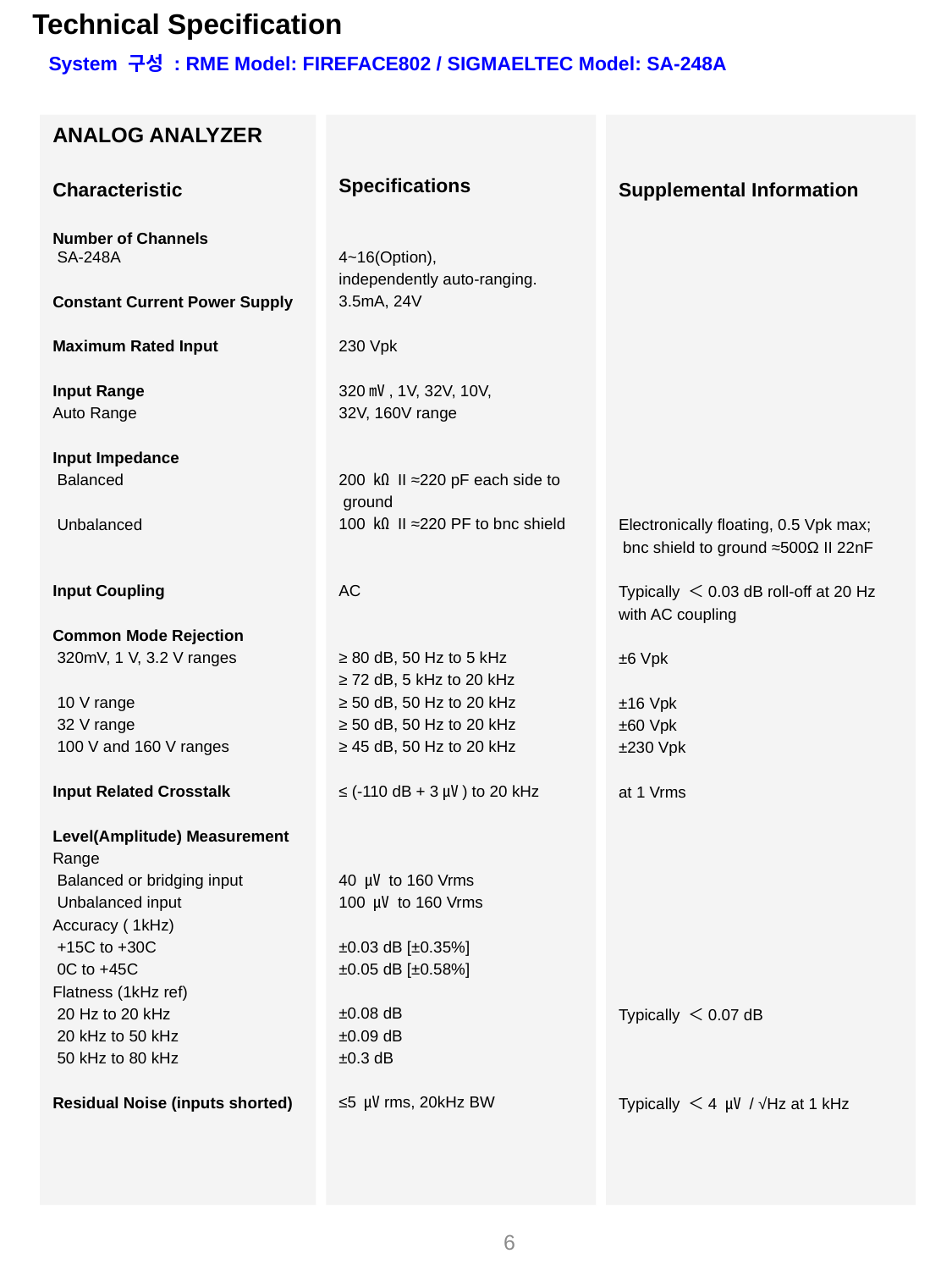

Technical Specification
System 구성 : RME Model: FIREFACE802 / SIGMAELTEC Model: SA-248A
ANALOG ANALYZER

Characteristic

Number of Channels
 SA-248A

Constant Current Power Supply

Maximum Rated Input

Input Range
Auto Range

Input Impedance
 Balanced

 Unbalanced

Input Coupling

Common Mode Rejection
 320mV, 1 V, 3.2 V ranges

 10 V range
 32 V range
 100 V and 160 V ranges

Input Related Crosstalk

Level(Amplitude) Measurement
Range
 Balanced or bridging input
 Unbalanced input
Accuracy ( 1kHz)
 +15C to +30C
 0C to +45C
Flatness (1kHz ref)
 20 Hz to 20 kHz
 20 kHz to 50 kHz
 50 kHz to 80 kHz

Residual Noise (inputs shorted)

Specifications

4~16(Option),
independently auto-ranging.
3.5mA, 24V

230 Vpk

320㎷, 1V, 32V, 10V,
32V, 160V range

200 ㏀ II ≈220 pF each side to
 ground
100 ㏀ II ≈220 PF to bnc shield

AC

≥ 80 dB, 50 Hz to 5 kHz
≥ 72 dB, 5 kHz to 20 kHz
≥ 50 dB, 50 Hz to 20 kHz
≥ 50 dB, 50 Hz to 20 kHz
≥ 45 dB, 50 Hz to 20 kHz

≤ (-110 dB + 3㎶) to 20 kHz

40 ㎶ to 160 Vrms
100 ㎶ to 160 Vrms

±0.03 dB [±0.35%]
±0.05 dB [±0.58%]

±0.08 dB
±0.09 dB
±0.3 dB

≤5 ㎶rms, 20kHz BW

Supplemental Information

Electronically floating, 0.5 Vpk max;
 bnc shield to ground ≈500Ω II 22nF

Typically ＜0.03 dB roll-off at 20 Hz
with AC coupling

±6 Vpk

±16 Vpk
±60 Vpk
±230 Vpk

at 1 Vrms

Typically ＜0.07 dB

Typically ＜4 ㎶ / √Hz at 1 kHz

6